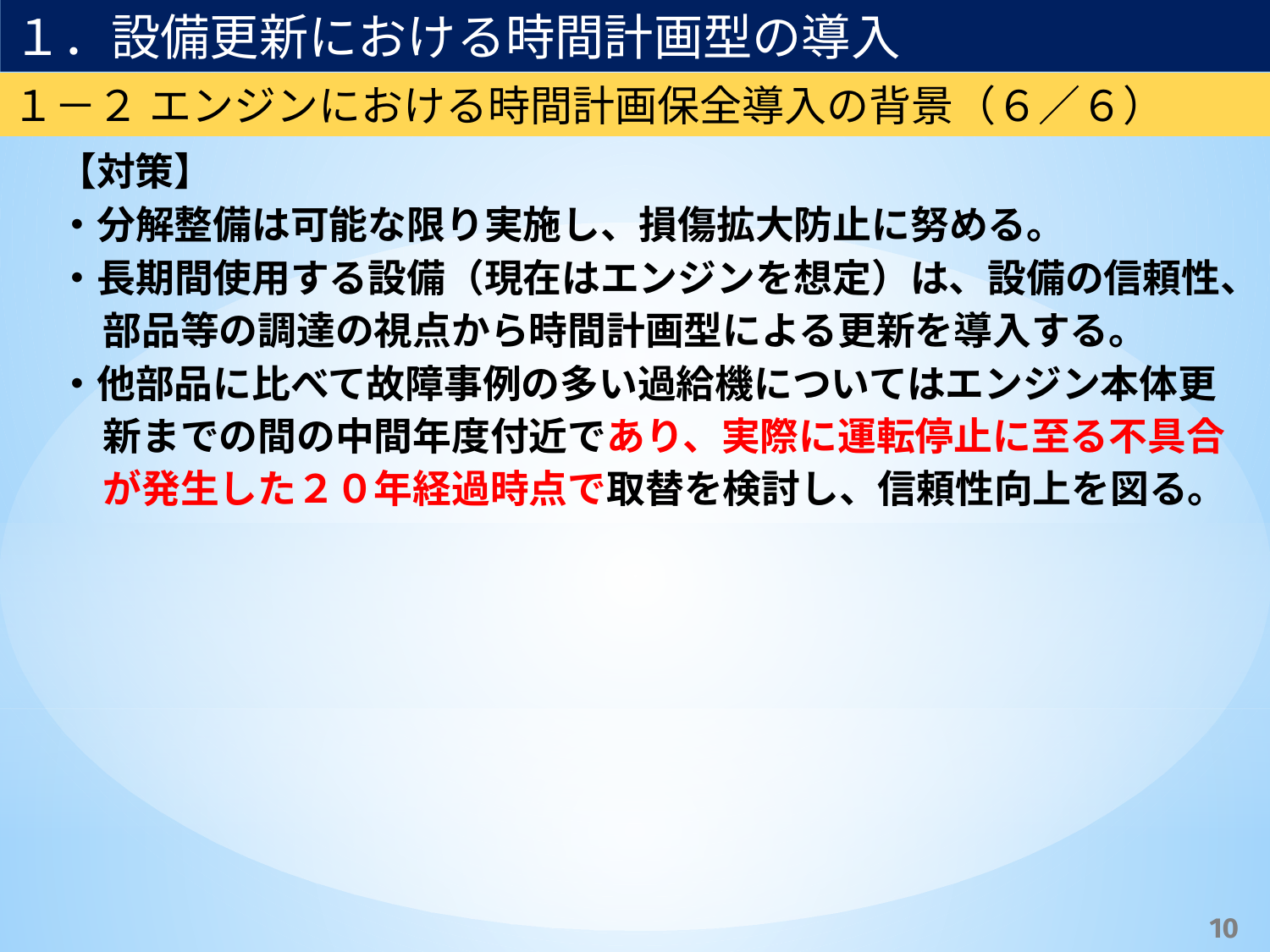

１．設備更新における時間計画型の導入
１－２ エンジンにおける時間計画保全導入の背景（６／６）
【対策】
・分解整備は可能な限り実施し、損傷拡大防止に努める。
・長期間使用する設備（現在はエンジンを想定）は、設備の信頼性、部品等の調達の視点から時間計画型による更新を導入する。
・他部品に比べて故障事例の多い過給機についてはエンジン本体更新までの間の中間年度付近であり、実際に運転停止に至る不具合が発生した２０年経過時点で取替を検討し、信頼性向上を図る。
10